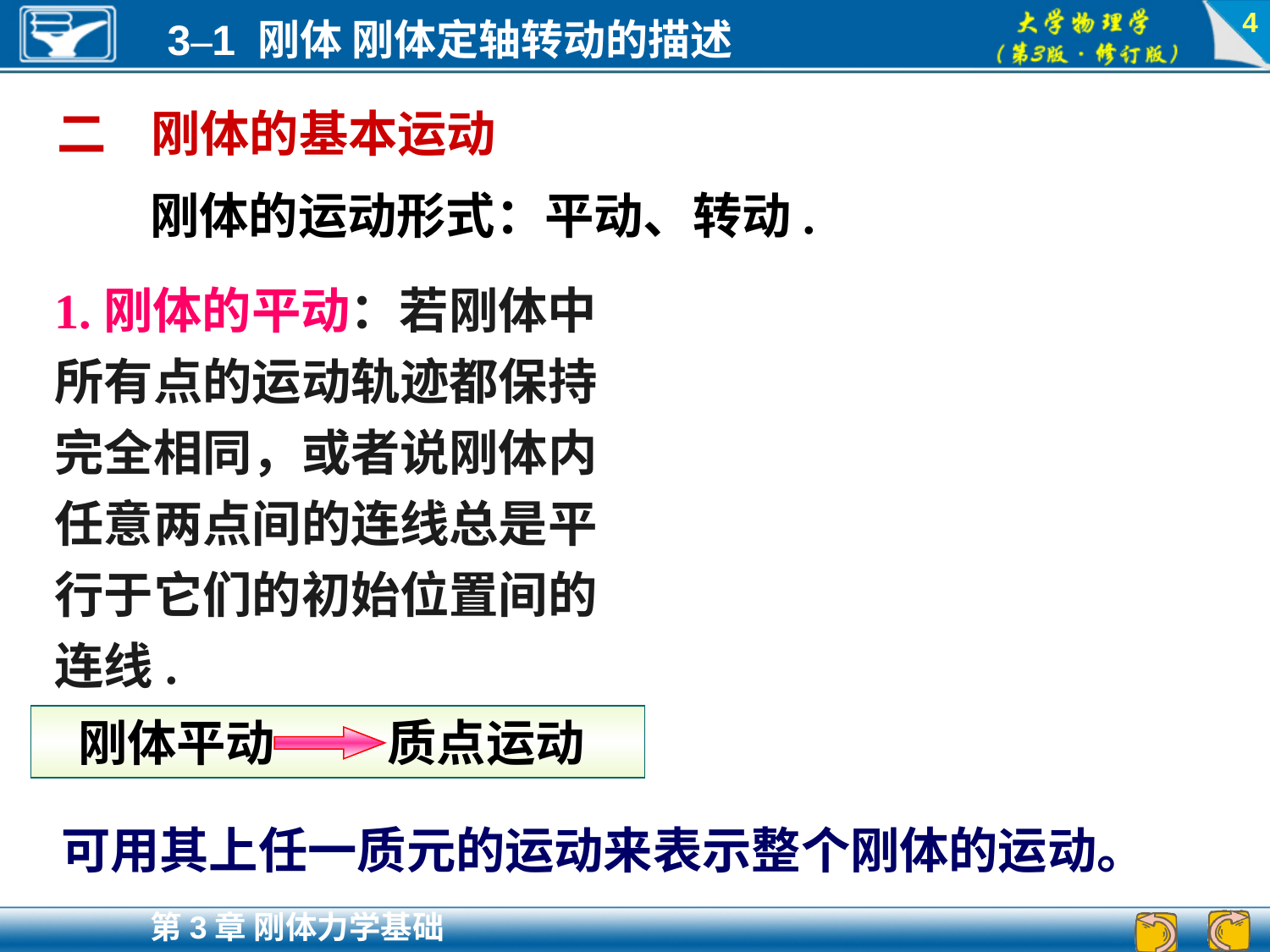

4
二    刚体的基本运动
刚体的运动形式：平动、转动.
1.刚体的平动：若刚体中所有点的运动轨迹都保持完全相同，或者说刚体内任意两点间的连线总是平行于它们的初始位置间的连线.
  刚体平动          质点运动

可用其上任一质元的运动来表示整个刚体的运动。